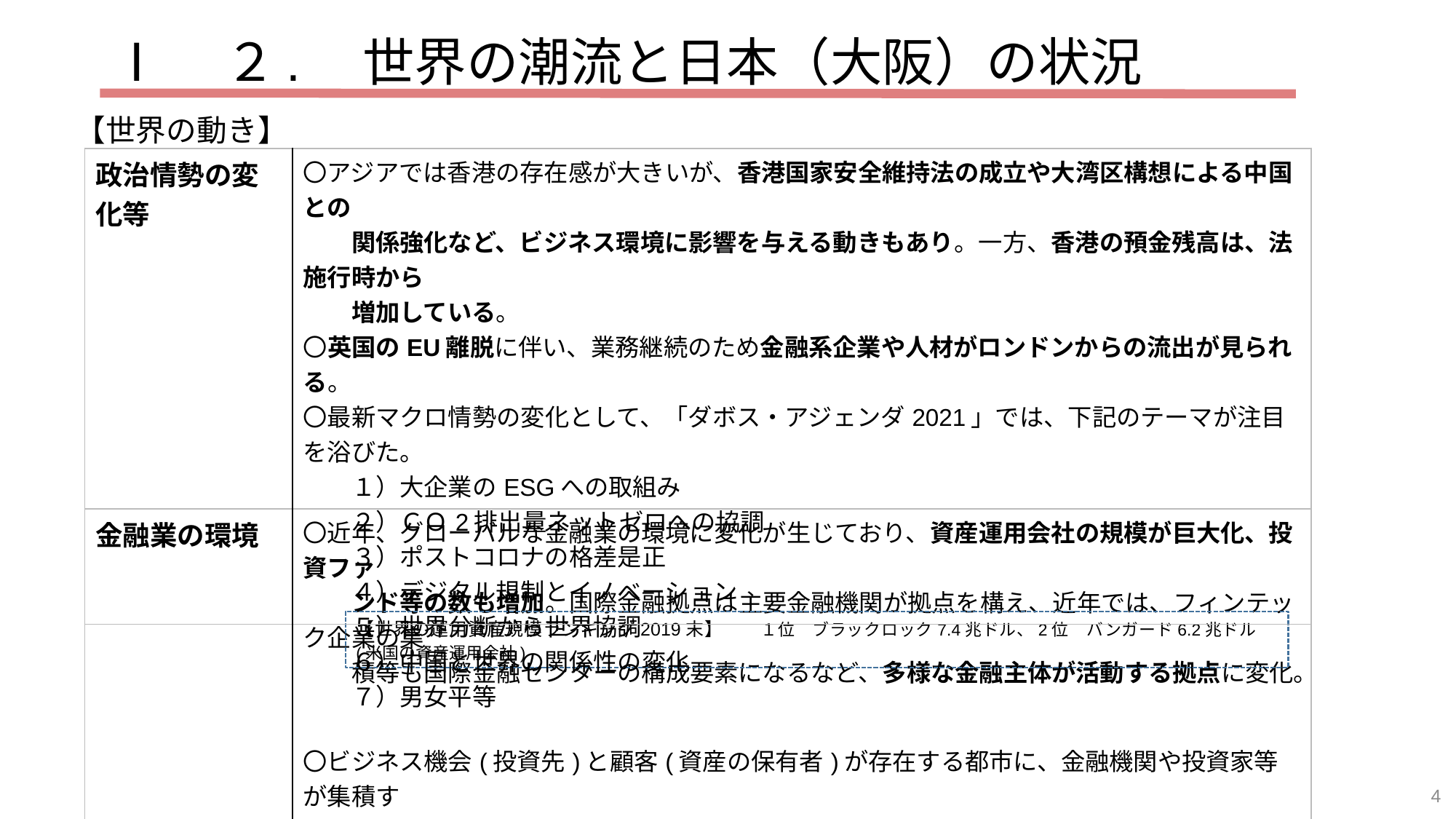

# Ⅰ　２.　世界の潮流と日本（大阪）の状況
【世界の動き】
| 政治情勢の変化等 | 〇アジアでは香港の存在感が大きいが、香港国家安全維持法の成立や大湾区構想による中国との　　 　　関係強化など、ビジネス環境に影響を与える動きもあり。一方、香港の預金残高は、法施行時から 　　増加している。 〇英国のEU離脱に伴い、業務継続のため金融系企業や人材がロンドンからの流出が見られる。 〇最新マクロ情勢の変化として、「ダボス・アジェンダ2021」では、下記のテーマが注目を浴びた。 　　１）大企業のESGへの取組み 　　２）ＣＯ2排出量ネットゼロへの協調 　　３）ポストコロナの格差是正 　　４）デジタル規制とイノベーション 　　５）世界分断から世界協調 　　６）中国と世界の関係性の変化 　　７）男女平等 |
| --- | --- |
| 金融業の環境 | 〇近年、グローバルな金融業の環境に変化が生じており、資産運用会社の規模が巨大化、投資ファ 　　ンド等の数も増加。国際金融拠点は主要金融機関が拠点を構え、近年では、フィンテック企業の集 　　積等も国際金融センターの構成要素になるなど、多様な金融主体が活動する拠点に変化。 〇ビジネス機会(投資先)と顧客(資産の保有者)が存在する都市に、金融機関や投資家等が集積す 　　る傾向。 〇ステークホルダー資本主義(株主の利益を第一とする「株主資本主義」と異なり、企業が従業員や、　 　　取引先、顧客、地域社会といったあらゆるステークホルダーの利益に配慮すべきという考え方）へ 　　のシフト。 |
| --- | --- |
【世界の運用資産規模ランキング2019末】　　１位　ブラックロック7.4兆ドル、2位　バンガード6.2兆ドル　(米国の資産運用会社)
4